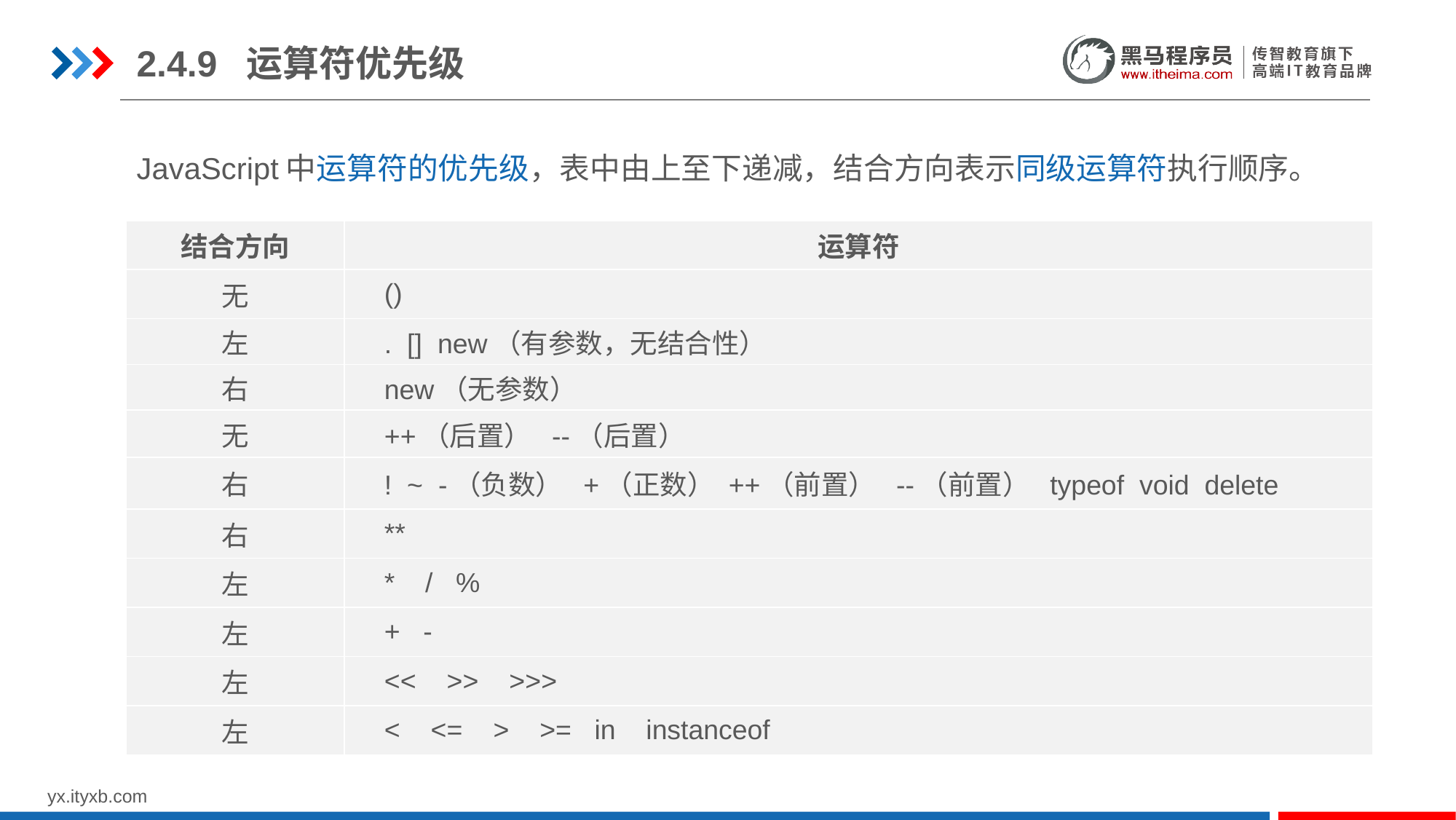

2.4.9  运算符优先级
JavaScript中运算符的优先级，表中由上至下递减，结合方向表示同级运算符执行顺序。
| 结合方向 | 运算符 |
| --- | --- |
| 无 | () |
| 左 | . [] new（有参数，无结合性） |
| 右 | new（无参数） |
| 无 | ++（后置） --（后置） |
| 右 | ! ~ -（负数） +（正数） ++（前置） --（前置） typeof void delete |
| 右 | \*\* |
| 左 | \* / % |
| 左 | + - |
| 左 | << >> >>> |
| 左 | < <= > >= in instanceof |